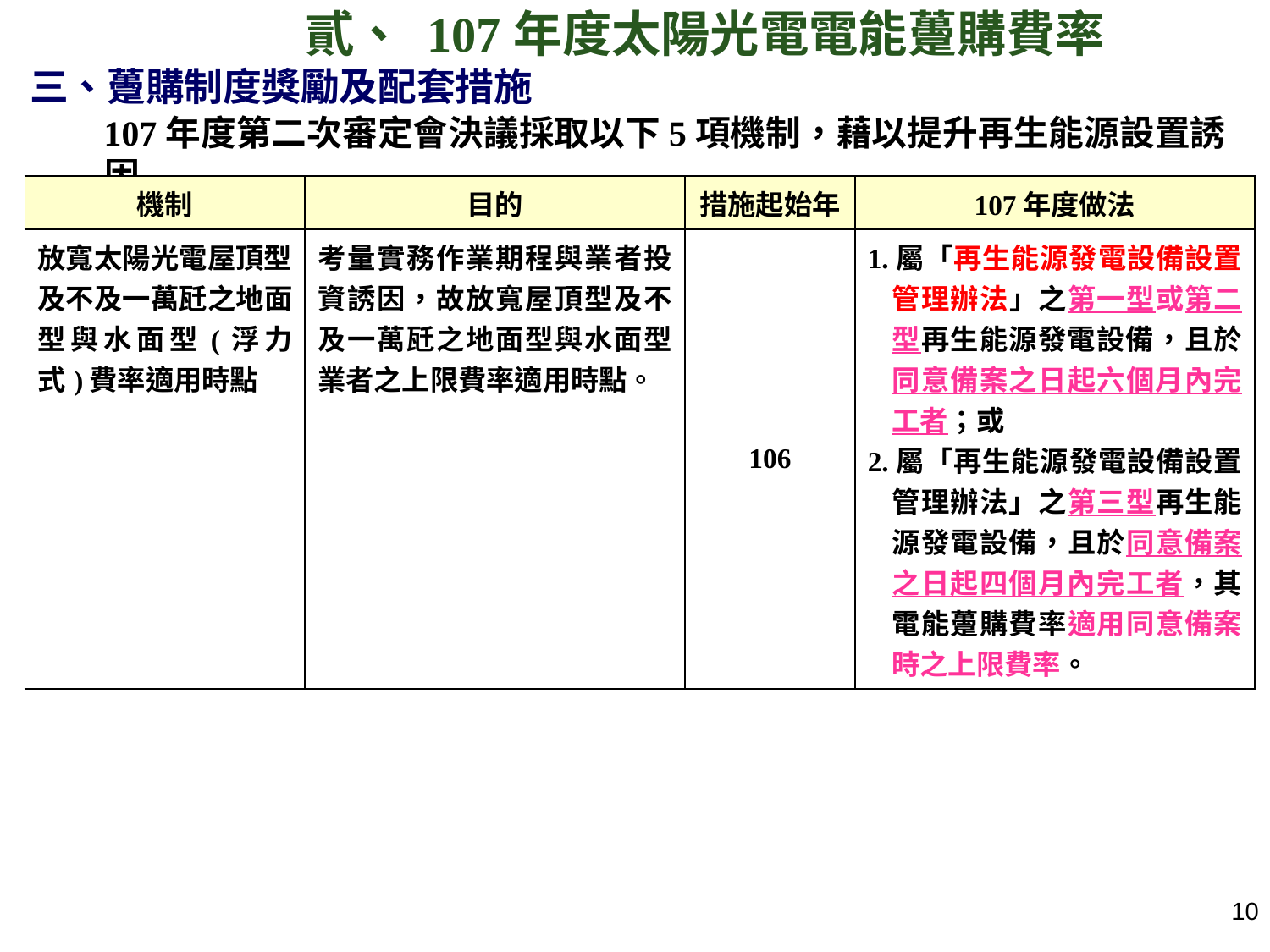

貳、 107年度太陽光電電能躉購費率
三、躉購制度獎勵及配套措施
107年度第二次審定會決議採取以下5項機制，藉以提升再生能源設置誘因
| 機制 | 目的 | 措施起始年 | 107年度做法 |
| --- | --- | --- | --- |
| 放寬太陽光電屋頂型及不及一萬瓩之地面型與水面型(浮力式)費率適用時點 | 考量實務作業期程與業者投資誘因，故放寬屋頂型及不及一萬瓩之地面型與水面型業者之上限費率適用時點。 | 106 | 1.屬「再生能源發電設備設置管理辦法」之第一型或第二型再生能源發電設備，且於同意備案之日起六個月內完工者；或 2.屬「再生能源發電設備設置管理辦法」之第三型再生能源發電設備，且於同意備案之日起四個月內完工者，其電能躉購費率適用同意備案時之上限費率。 |
10